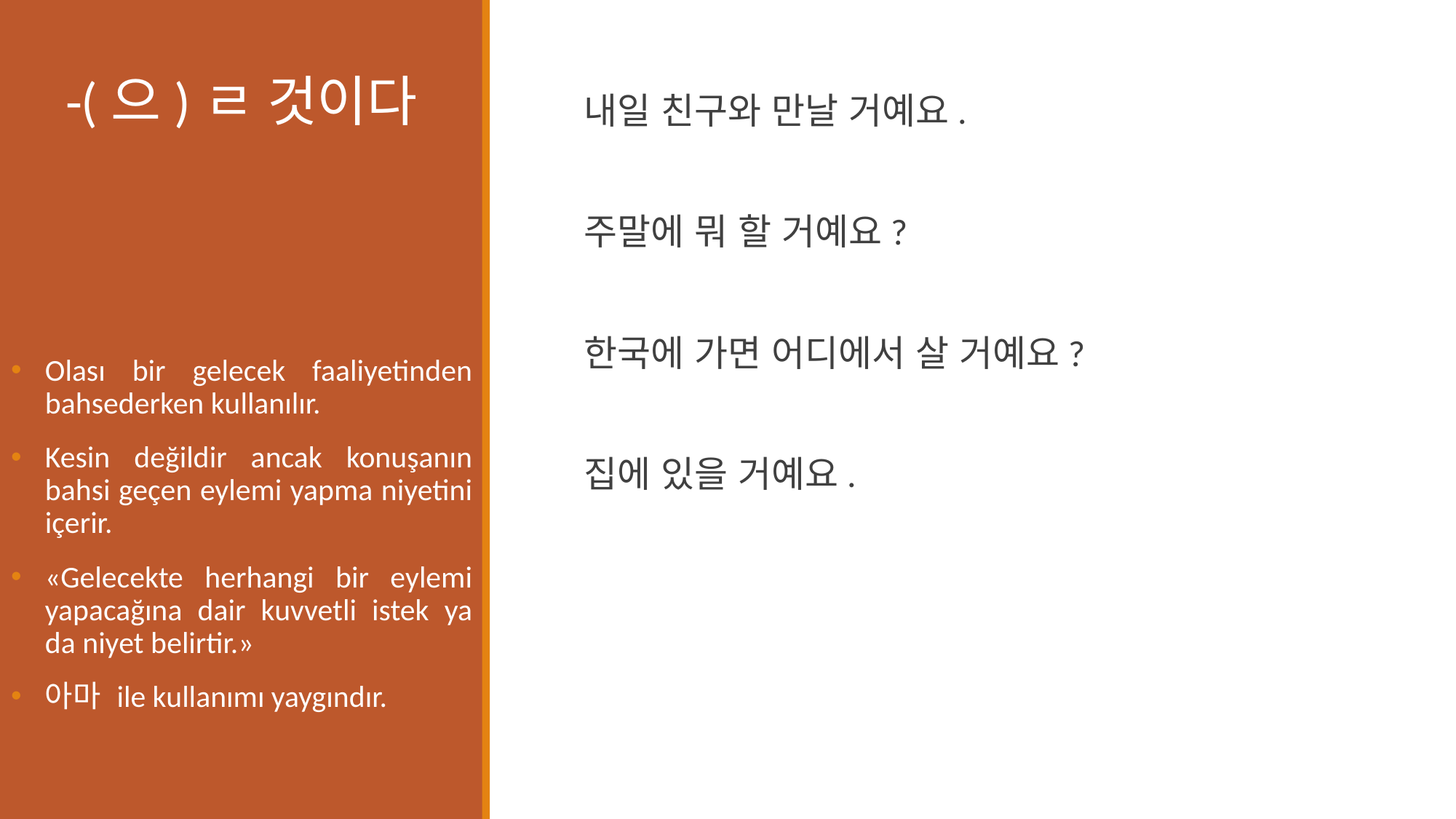

# -(으)ㄹ 것이다
내일 친구와 만날 거예요.

주말에 뭐 할 거예요?

한국에 가면 어디에서 살 거예요?

집에 있을 거예요.
Olası bir gelecek faaliyetinden bahsederken kullanılır.
Kesin değildir ancak konuşanın bahsi geçen eylemi yapma niyetini içerir.
«Gelecekte herhangi bir eylemi yapacağına dair kuvvetli istek ya da niyet belirtir.»
아마 ile kullanımı yaygındır.